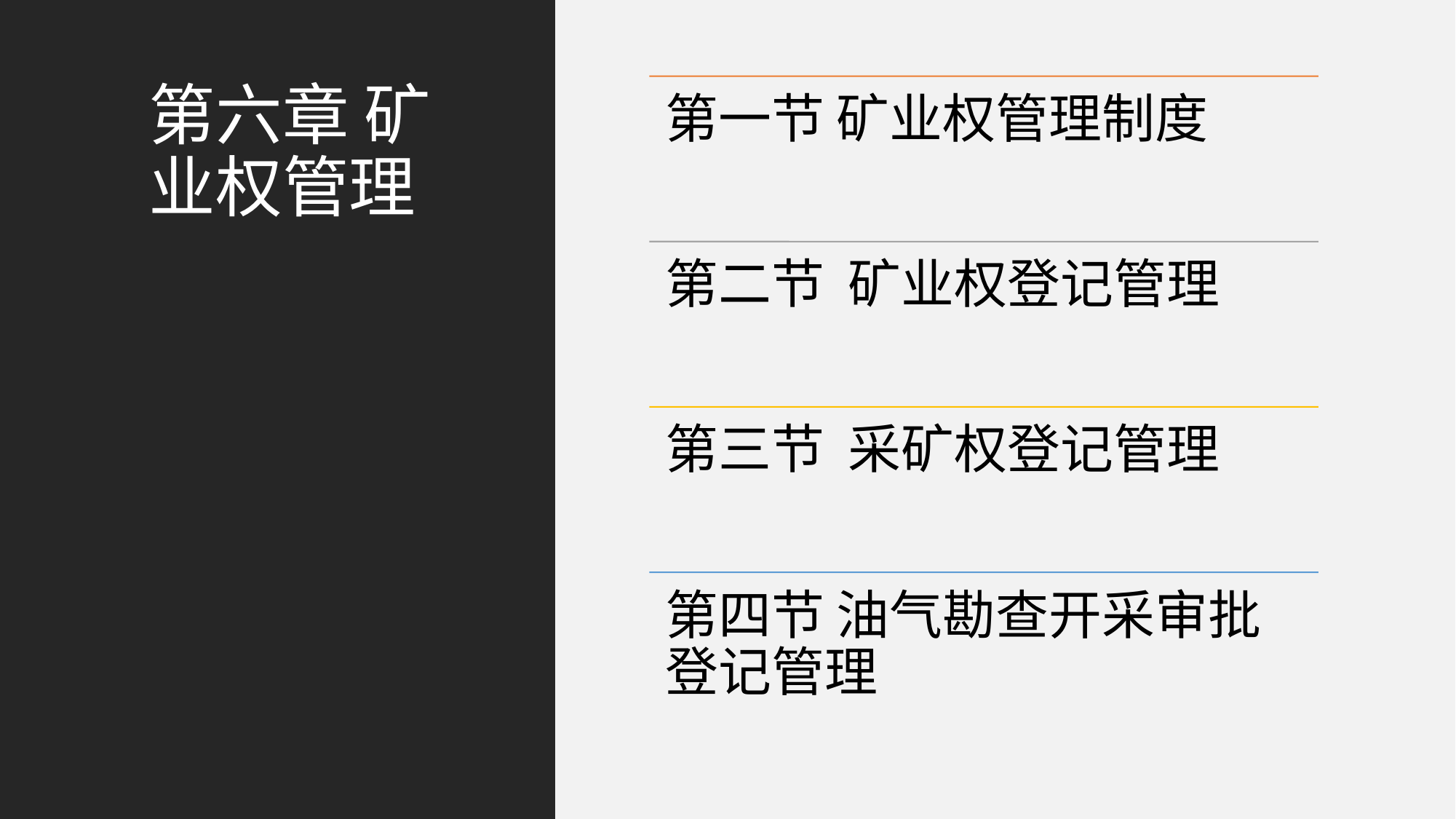

# 第六章 矿业权管理
第一节 矿业权管理制度
第二节  矿业权登记管理
第三节  采矿权登记管理
第四节 油气勘查开采审批登记管理